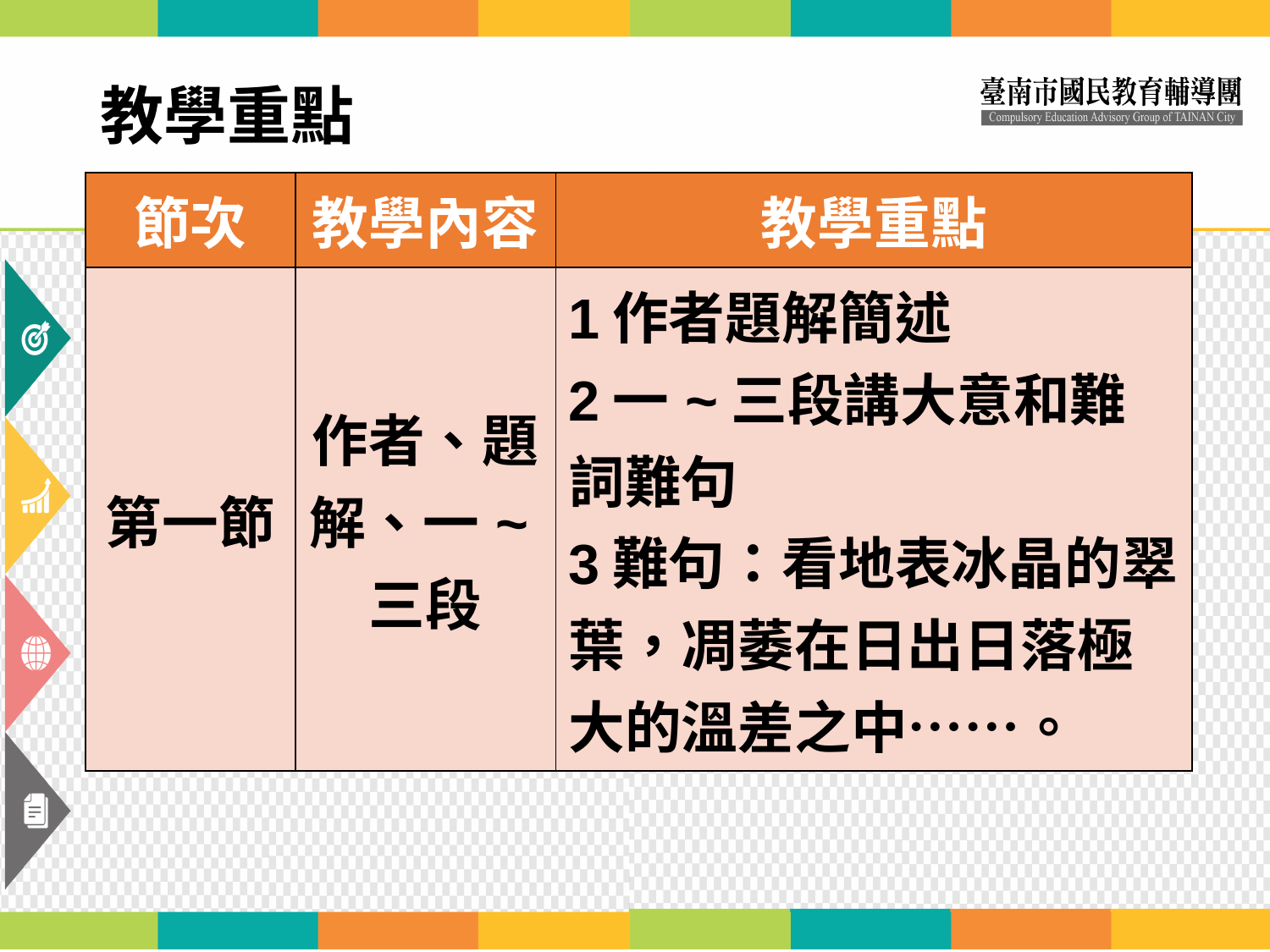

# 教學重點
| 節次 | 教學內容 | 教學重點 |
| --- | --- | --- |
| 第一節 | 作者、題解、一~三段 | 1作者題解簡述 2一~三段講大意和難詞難句 3難句：看地表冰晶的翠葉，凋萎在日出日落極大的溫差之中……。 |